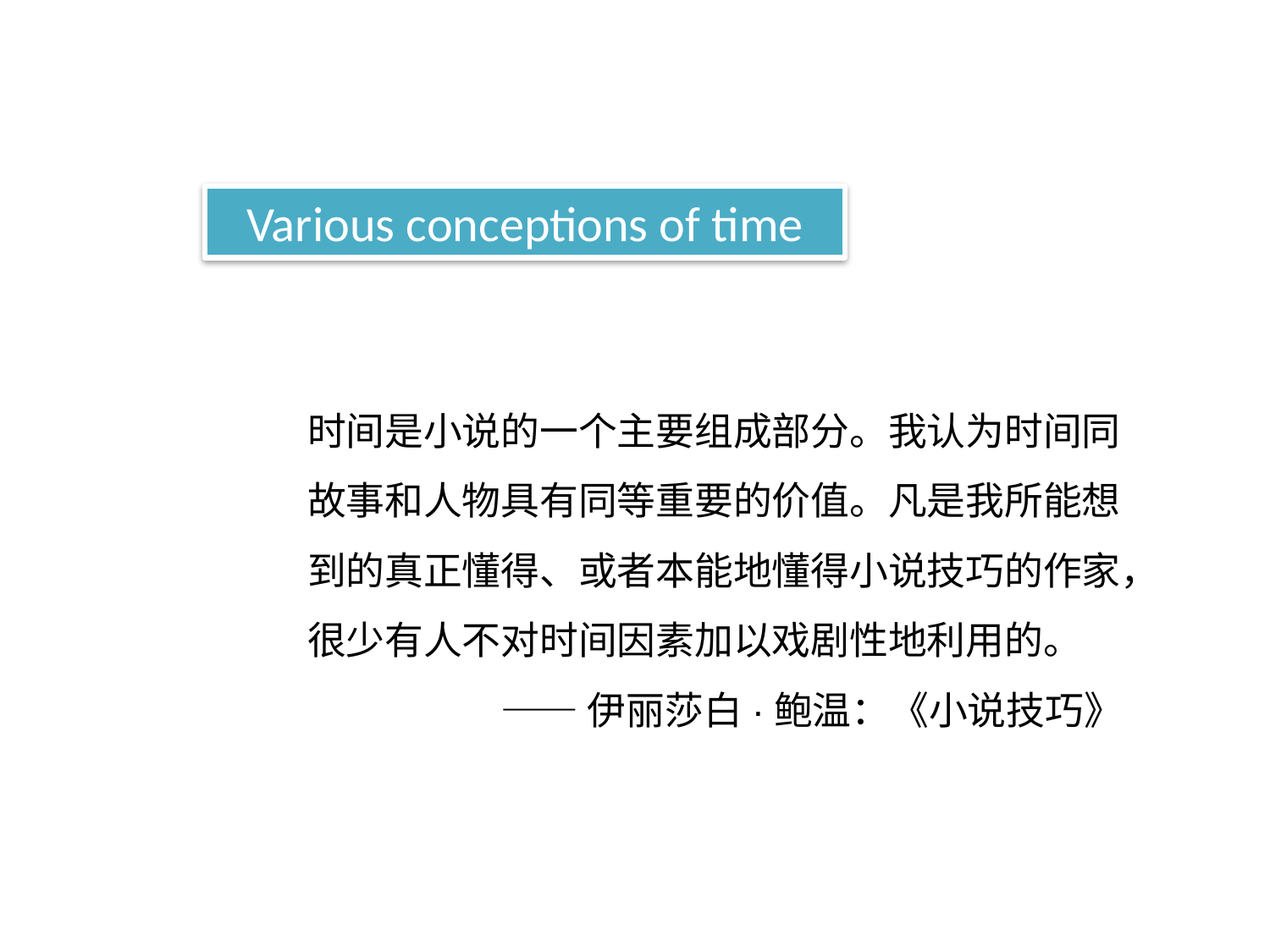

Various conceptions of time
时间是小说的一个主要组成部分。我认为时间同故事和人物具有同等重要的价值。凡是我所能想到的真正懂得、或者本能地懂得小说技巧的作家，很少有人不对时间因素加以戏剧性地利用的。
          ——伊丽莎白·鲍温：《小说技巧》

4